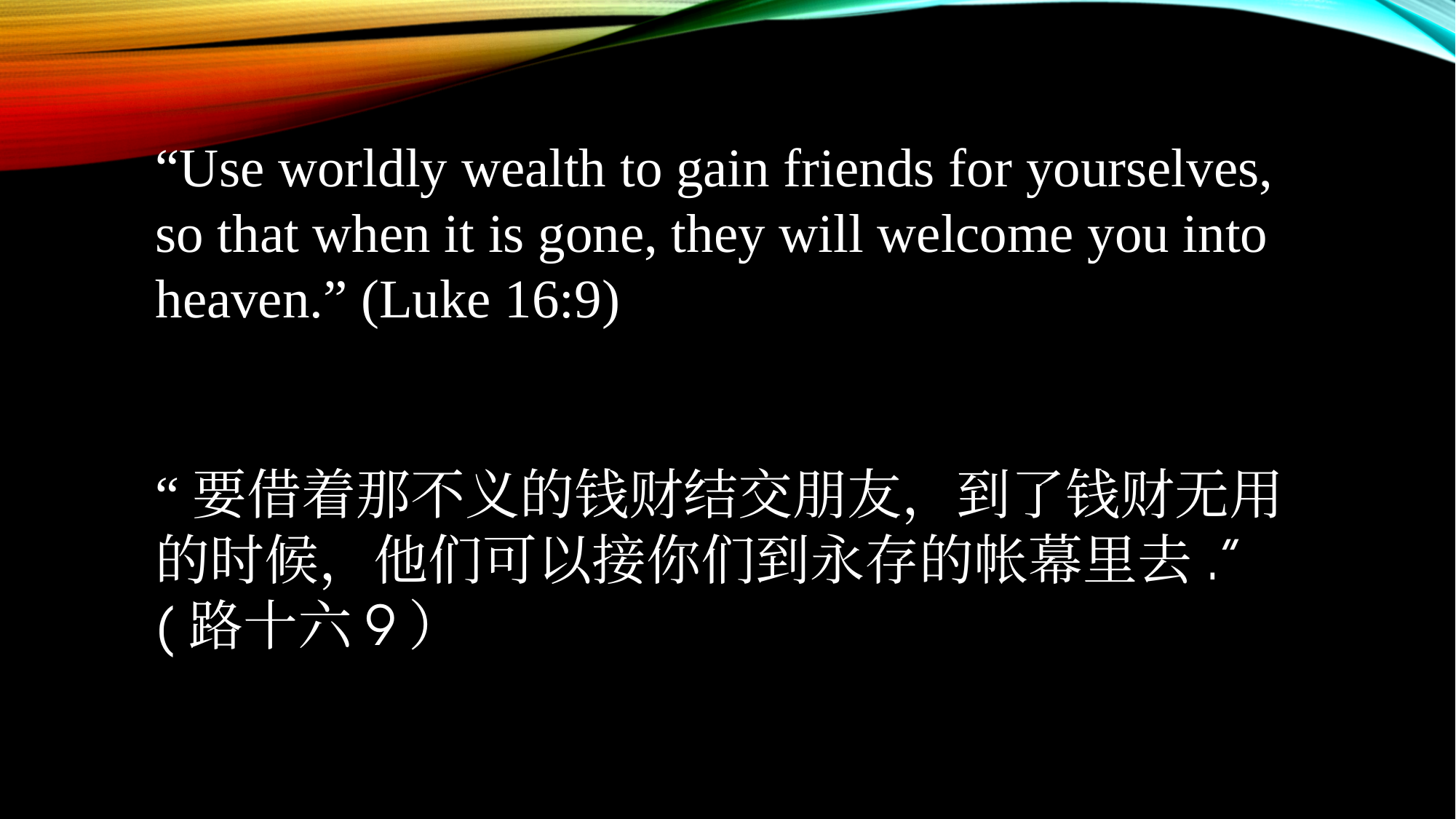

“Use worldly wealth to gain friends for yourselves, so that when it is gone, they will welcome you into heaven.” (Luke 16:9)

“要借着那不义的钱财结交朋友，到了钱财无用的时候，他们可以接你们到永存的帐幕里去.” (路十六9）